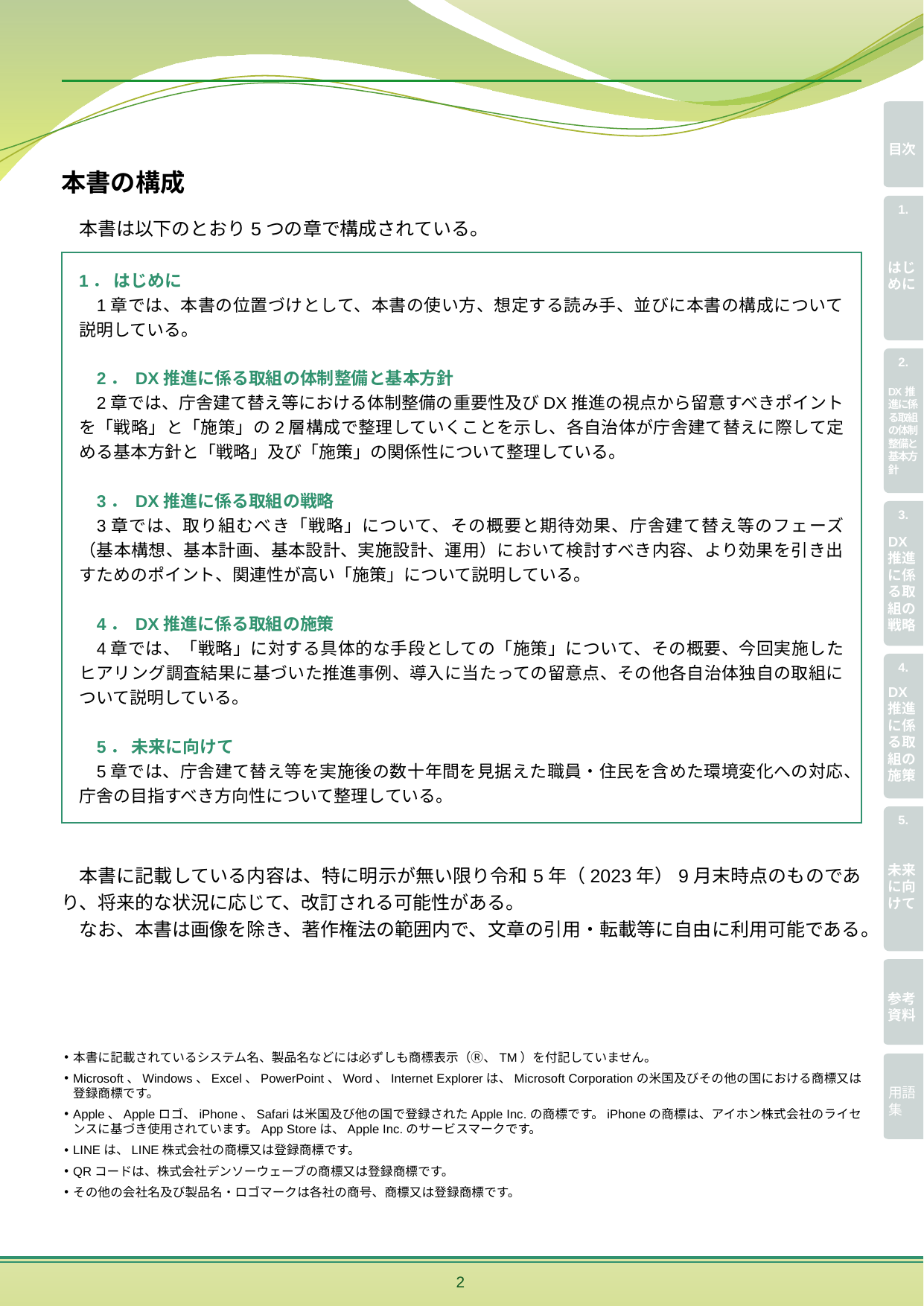

本書の構成
本書は以下のとおり5つの章で構成されている。
1． はじめに
1章では、本書の位置づけとして、本書の使い方、想定する読み手、並びに本書の構成について説明している。

2． DX推進に係る取組の体制整備と基本方針
2章では、庁舎建て替え等における体制整備の重要性及びDX推進の視点から留意すべきポイントを「戦略」と「施策」の2層構成で整理していくことを示し、各自治体が庁舎建て替えに際して定める基本方針と「戦略」及び「施策」の関係性について整理している。

3． DX推進に係る取組の戦略
3章では、取り組むべき「戦略」について、その概要と期待効果、庁舎建て替え等のフェーズ（基本構想、基本計画、基本設計、実施設計、運用）において検討すべき内容、より効果を引き出すためのポイント、関連性が高い「施策」について説明している。

4． DX推進に係る取組の施策
4章では、「戦略」に対する具体的な手段としての「施策」について、その概要、今回実施したヒアリング調査結果に基づいた推進事例、導入に当たっての留意点、その他各自治体独自の取組について説明している。

5． 未来に向けて
5章では、庁舎建て替え等を実施後の数十年間を見据えた職員・住民を含めた環境変化への対応、庁舎の目指すべき方向性について整理している。
本書に記載している内容は、特に明示が無い限り令和5年（2023年）9月末時点のものであり、将来的な状況に応じて、改訂される可能性がある。
なお、本書は画像を除き、著作権法の範囲内で、文章の引用・転載等に自由に利用可能である。

本書に記載されているシステム名、製品名などには必ずしも商標表示（Ⓡ、TM）を付記していません。
Microsoft、Windows、Excel、PowerPoint、Word、Internet Explorerは、Microsoft Corporationの米国及びその他の国における商標又は登録商標です。
Apple、Appleロゴ、iPhone、Safariは米国及び他の国で登録されたApple Inc.の商標です。iPhoneの商標は、アイホン株式会社のライセンスに基づき使用されています。App Storeは、Apple Inc.のサービスマークです。
LINEは、LINE株式会社の商標又は登録商標です。
QRコードは、株式会社デンソーウェーブの商標又は登録商標です。
その他の会社名及び製品名・ロゴマークは各社の商号、商標又は登録商標です。
2